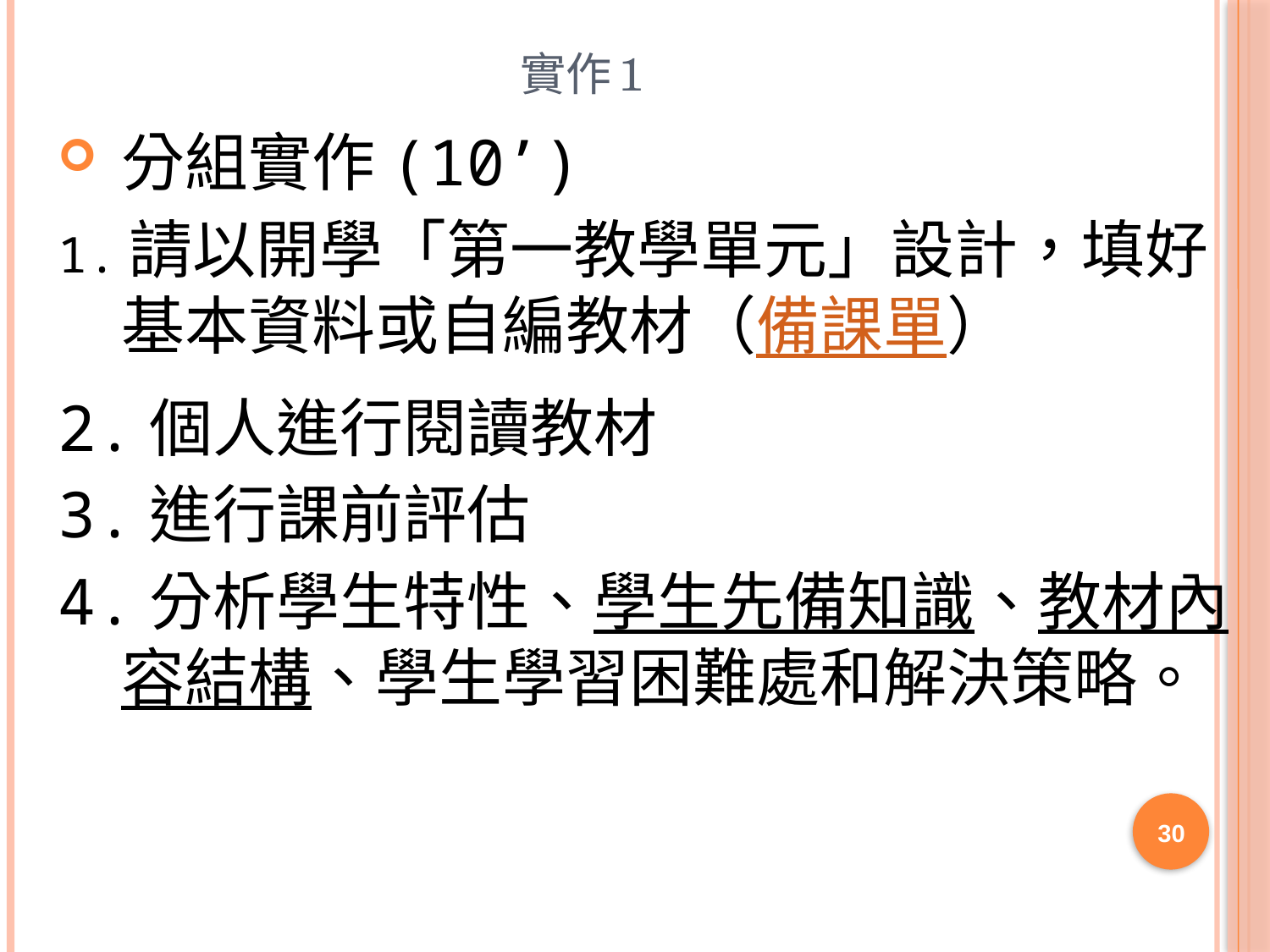

# 實作1
分組實作(10’)
1.請以開學「第一教學單元」設計，填好基本資料或自編教材（備課單）
2.個人進行閱讀教材
3.進行課前評估
4.分析學生特性、學生先備知識、教材內容結構、學生學習困難處和解決策略。

30